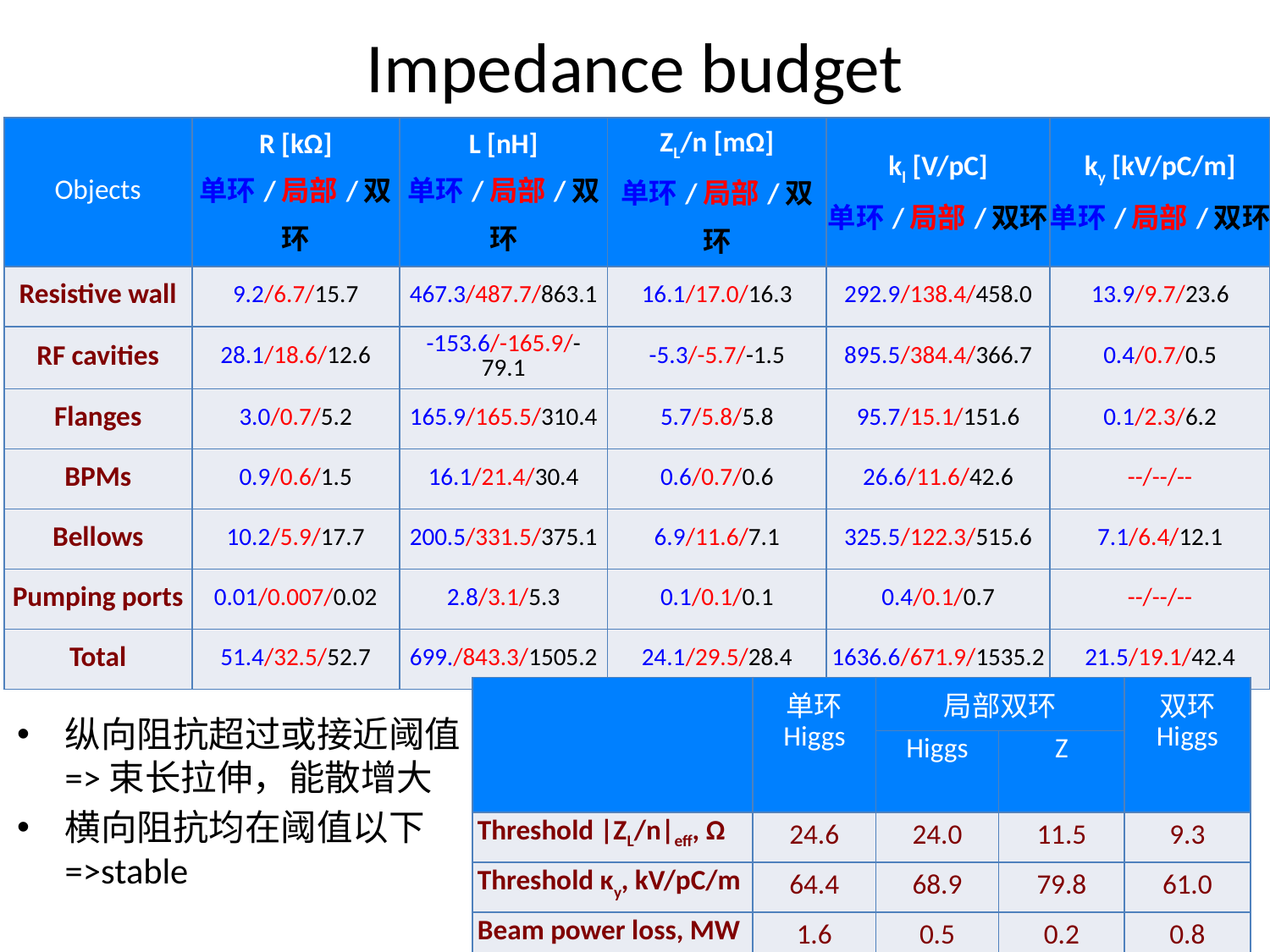

# Impedance budget
| Objects | R [kΩ] 单环/局部/双环 | L [nH] 单环/局部/双环 | ZL/n [mΩ] 单环/局部/双环 | kl [V/pC] 单环/局部/双环 | ky [kV/pC/m] 单环/局部/双环 |
| --- | --- | --- | --- | --- | --- |
| Resistive wall | 9.2/6.7/15.7 | 467.3/487.7/863.1 | 16.1/17.0/16.3 | 292.9/138.4/458.0 | 13.9/9.7/23.6 |
| RF cavities | 28.1/18.6/12.6 | -153.6/-165.9/-79.1 | -5.3/-5.7/-1.5 | 895.5/384.4/366.7 | 0.4/0.7/0.5 |
| Flanges | 3.0/0.7/5.2 | 165.9/165.5/310.4 | 5.7/5.8/5.8 | 95.7/15.1/151.6 | 0.1/2.3/6.2 |
| BPMs | 0.9/0.6/1.5 | 16.1/21.4/30.4 | 0.6/0.7/0.6 | 26.6/11.6/42.6 | --/--/-- |
| Bellows | 10.2/5.9/17.7 | 200.5/331.5/375.1 | 6.9/11.6/7.1 | 325.5/122.3/515.6 | 7.1/6.4/12.1 |
| Pumping ports | 0.01/0.007/0.02 | 2.8/3.1/5.3 | 0.1/0.1/0.1 | 0.4/0.1/0.7 | --/--/-- |
| Total | 51.4/32.5/52.7 | 699./843.3/1505.2 | 24.1/29.5/28.4 | 1636.6/671.9/1535.2 | 21.5/19.1/42.4 |
|  | 单环 Higgs | 局部双环 |  | 双环 Higgs |
| --- | --- | --- | --- | --- |
|  |  | Higgs | Z |  |
| Threshold |ZL/n|eff, Ω | 24.6 | 24.0 | 11.5 | 9.3 |
| Threshold κy, kV/pC/m | 64.4 | 68.9 | 79.8 | 61.0 |
| Beam power loss, MW | 1.6 | 0.5 | 0.2 | 0.8 |
纵向阻抗超过或接近阈值=>束长拉伸，能散增大
横向阻抗均在阈值以下=>stable